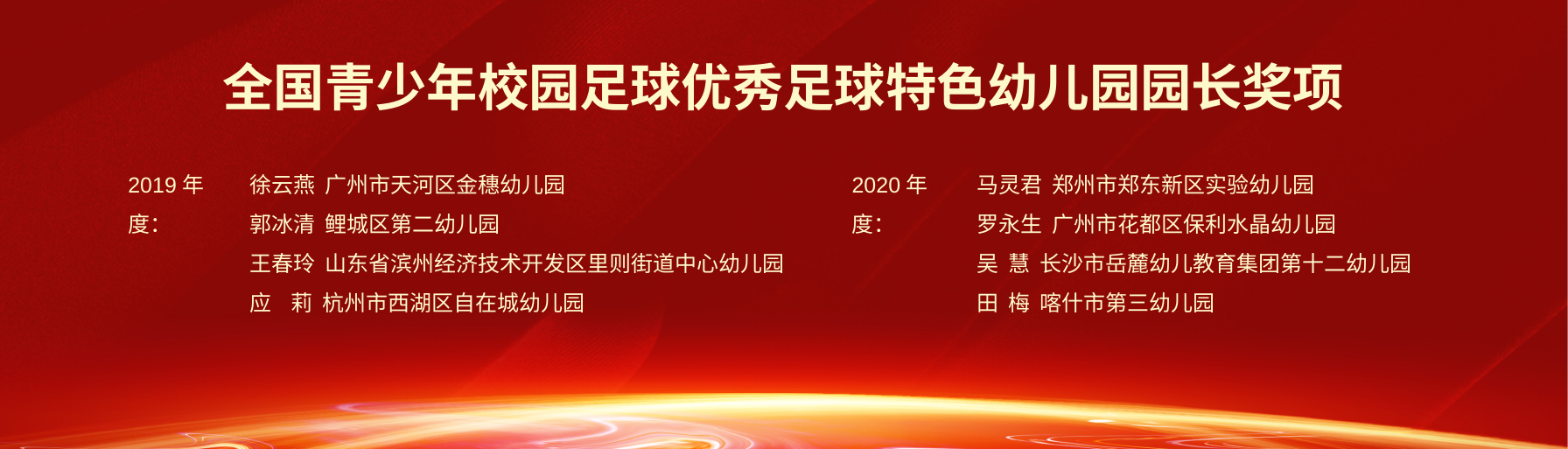

全国青少年校园足球优秀足球特色幼儿园园长奖项
2019年度：
徐云燕  广州市天河区金穗幼儿园
郭冰清  鲤城区第二幼儿园
王春玲  山东省滨州经济技术开发区里则街道中心幼儿园
应    莉  杭州市西湖区自在城幼儿园
2020年度：
马灵君  郑州市郑东新区实验幼儿园
罗永生  广州市花都区保利水晶幼儿园
吴  慧  长沙市岳麓幼儿教育集团第十二幼儿园
田  梅  喀什市第三幼儿园